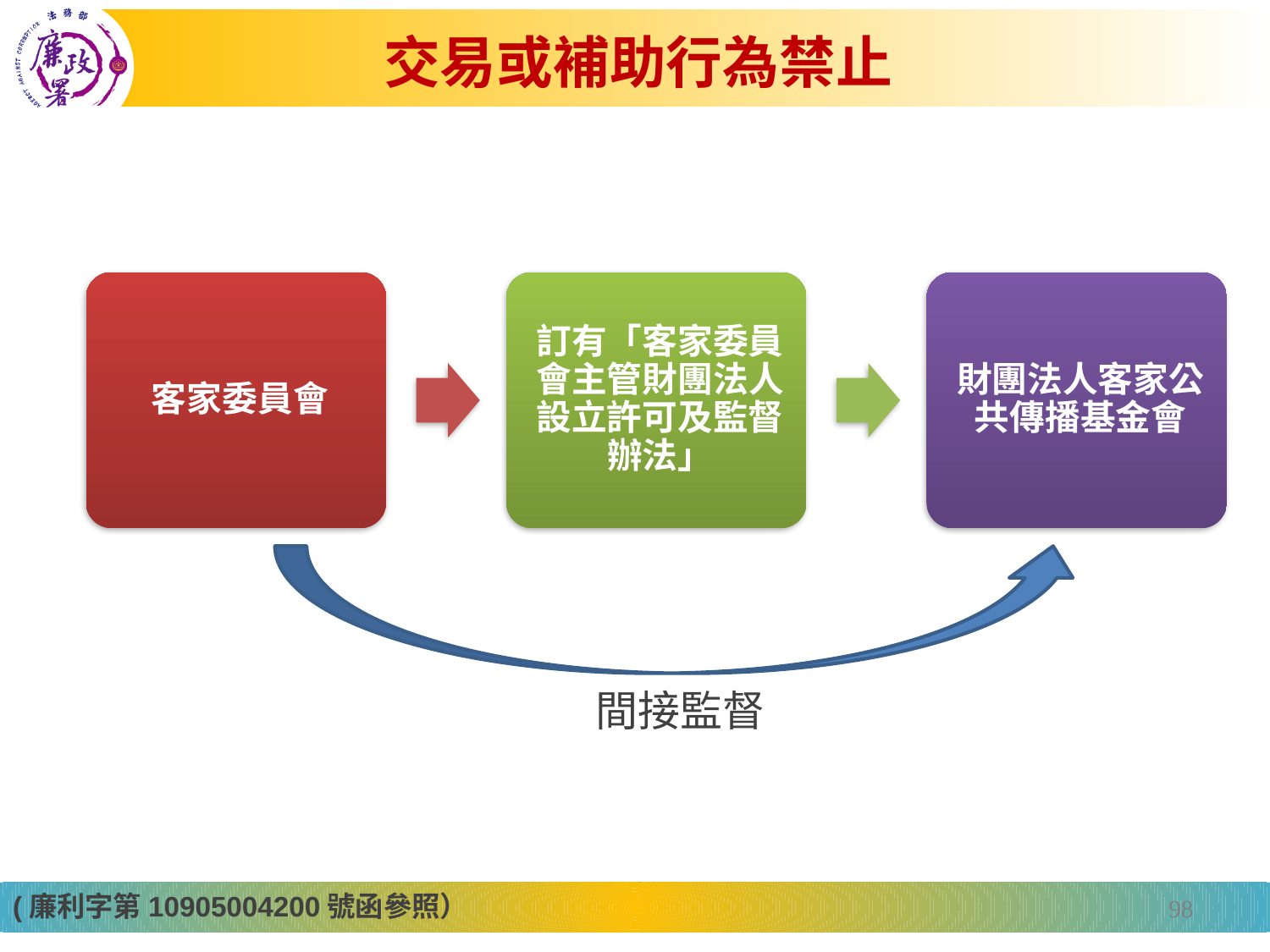

# 交易或補助行為禁止
客家委員會

訂有「客家委員會主管財團法人設立許可及監督辦法」

財團法人客家公共傳播基金會

間接監督
(廉利字第10905004200號函參照）
98